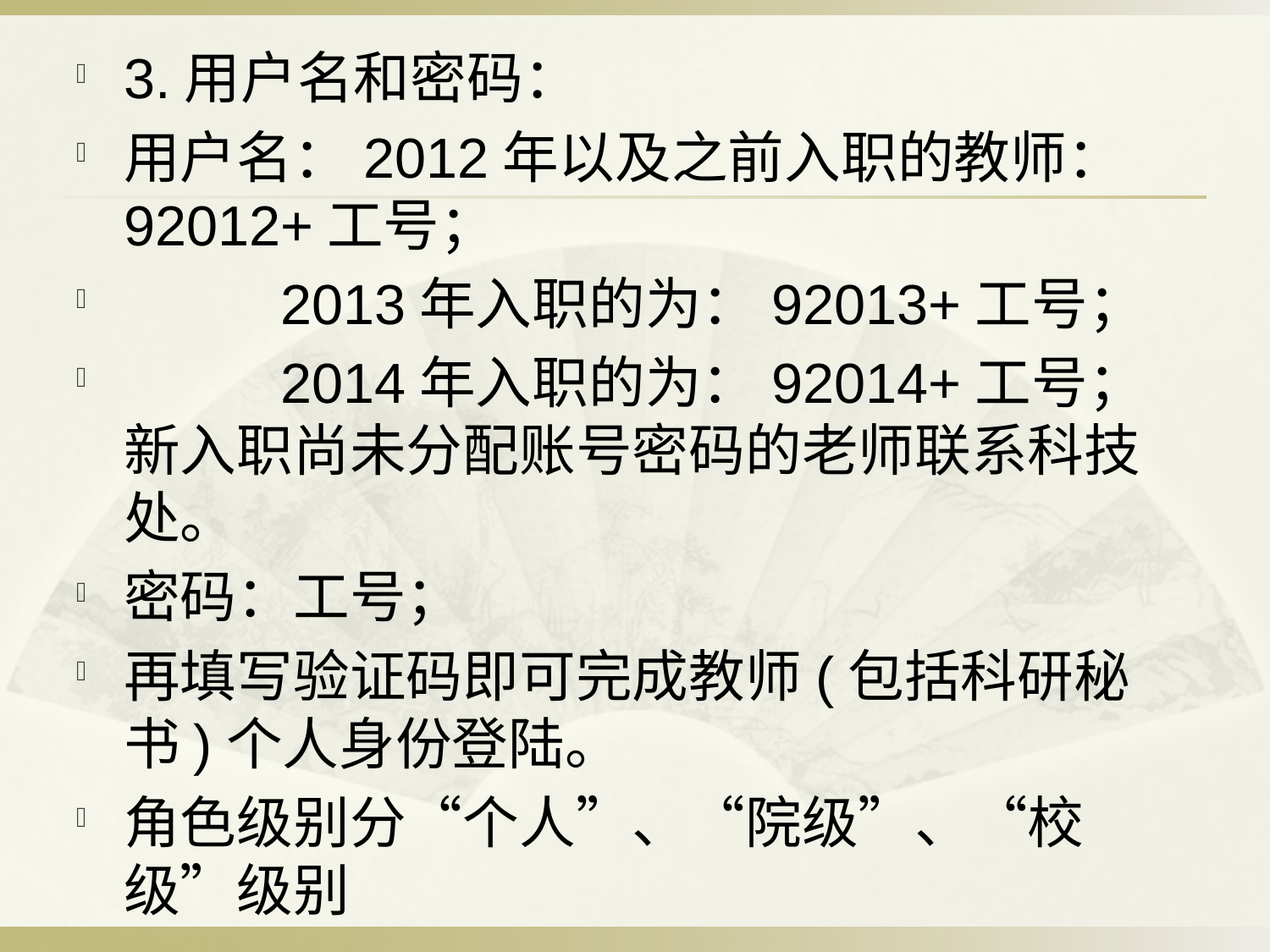

3.用户名和密码：
用户名：2012年以及之前入职的教师：92012+工号；
          2013年入职的为：92013+工号；
          2014年入职的为：92014+工号；新入职尚未分配账号密码的老师联系科技处。
密码：工号；
再填写验证码即可完成教师(包括科研秘书)个人身份登陆。
角色级别分“个人”、“院级”、“校级”级别